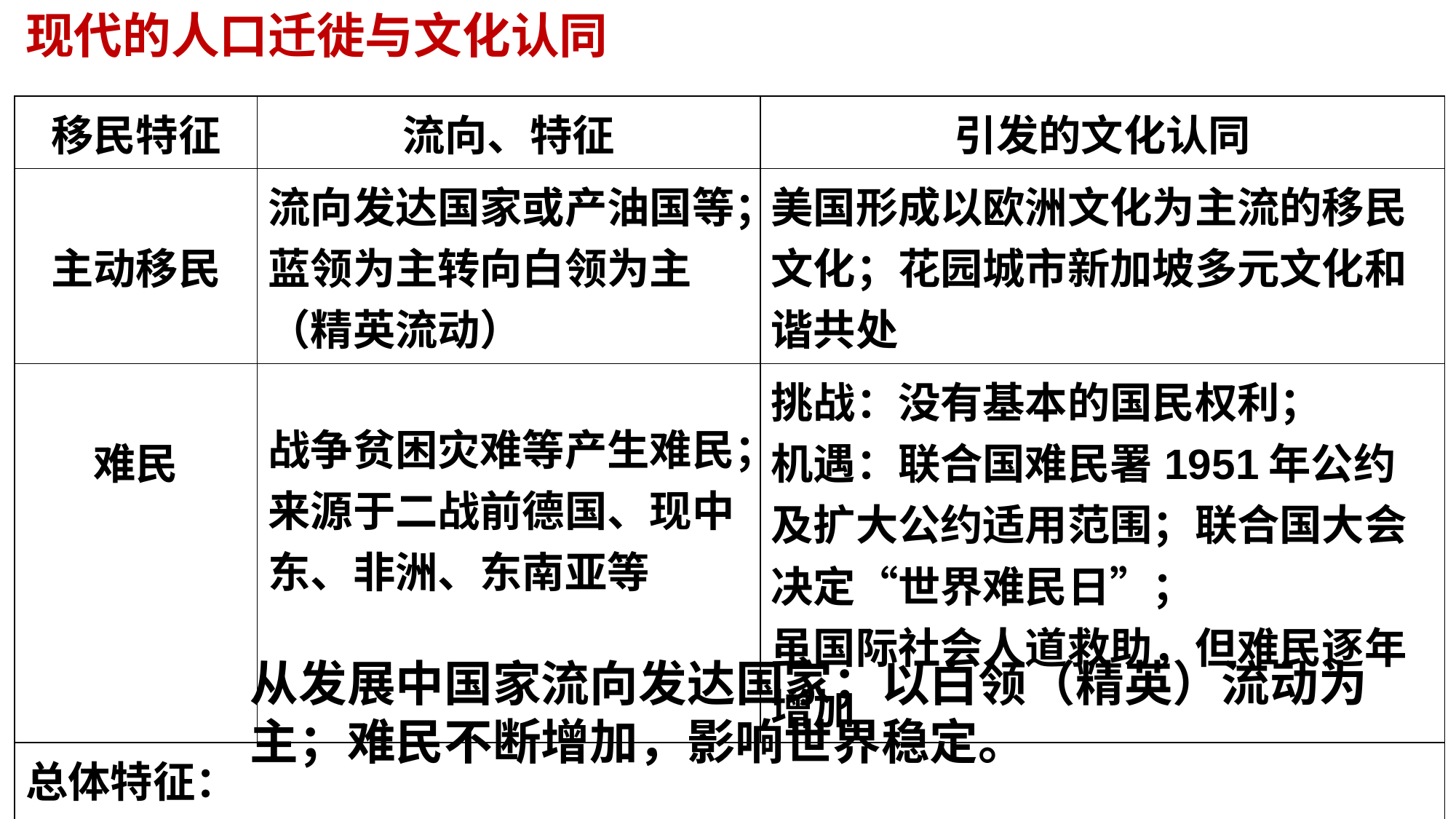

现代的人口迁徙与文化认同
| 移民特征 | 流向、特征 | 引发的文化认同 |
| --- | --- | --- |
| 主动移民 | 流向发达国家或产油国等； 蓝领为主转向白领为主（精英流动） | 美国形成以欧洲文化为主流的移民文化；花园城市新加坡多元文化和谐共处 |
| 难民 | 战争贫困灾难等产生难民；来源于二战前德国、现中东、非洲、东南亚等 | 挑战：没有基本的国民权利； 机遇：联合国难民署1951年公约及扩大公约适用范围；联合国大会决定“世界难民日”； 虽国际社会人道救助，但难民逐年增加 |
| 总体特征： |  |  |
从发展中国家流向发达国家；以白领（精英）流动为主；难民不断增加，影响世界稳定。